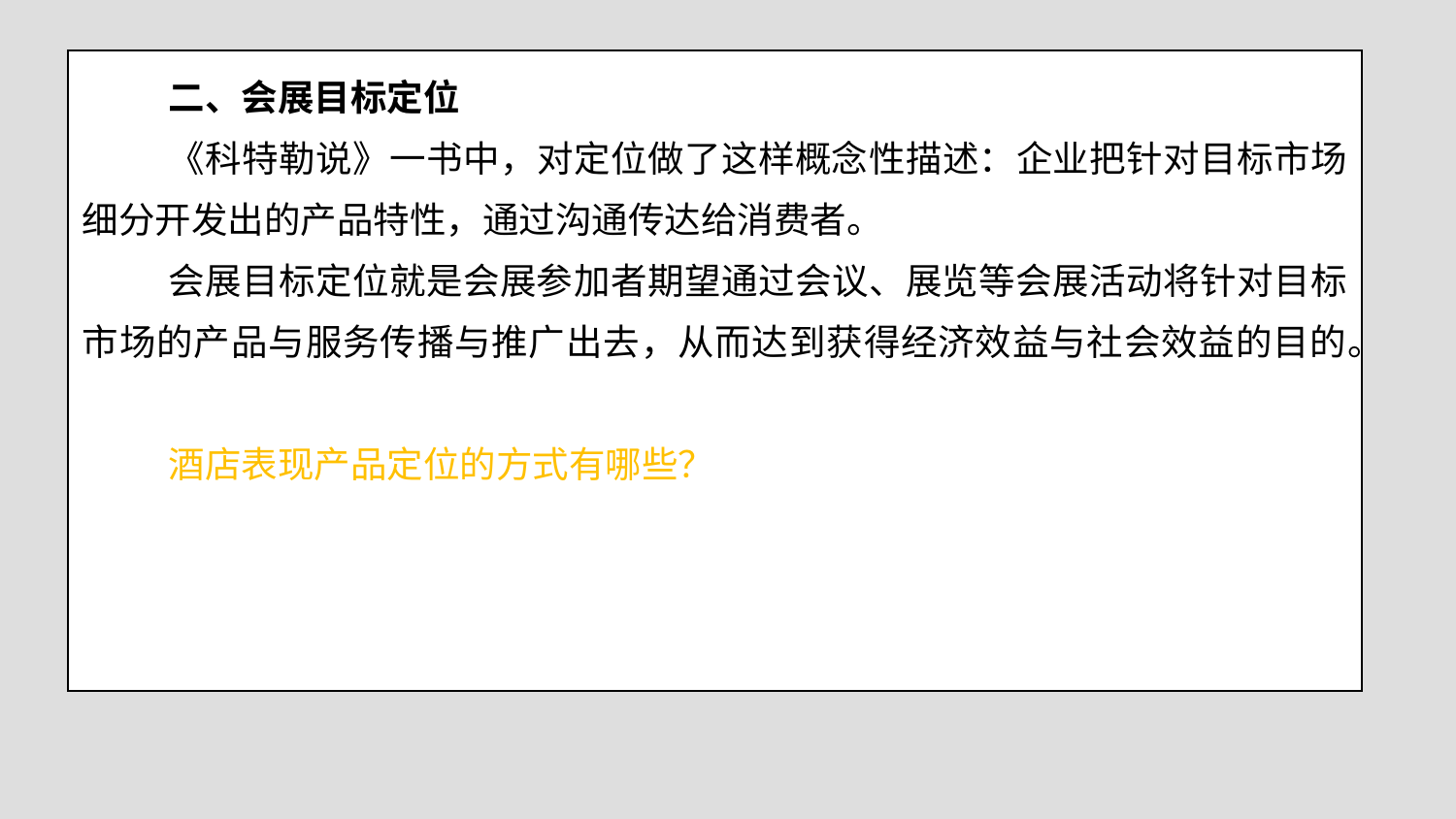

二、会展目标定位
《科特勒说》一书中，对定位做了这样概念性描述：企业把针对目标市场细分开发出的产品特性，通过沟通传达给消费者。
会展目标定位就是会展参加者期望通过会议、展览等会展活动将针对目标市场的产品与服务传播与推广出去，从而达到获得经济效益与社会效益的目的。

酒店表现产品定位的方式有哪些？